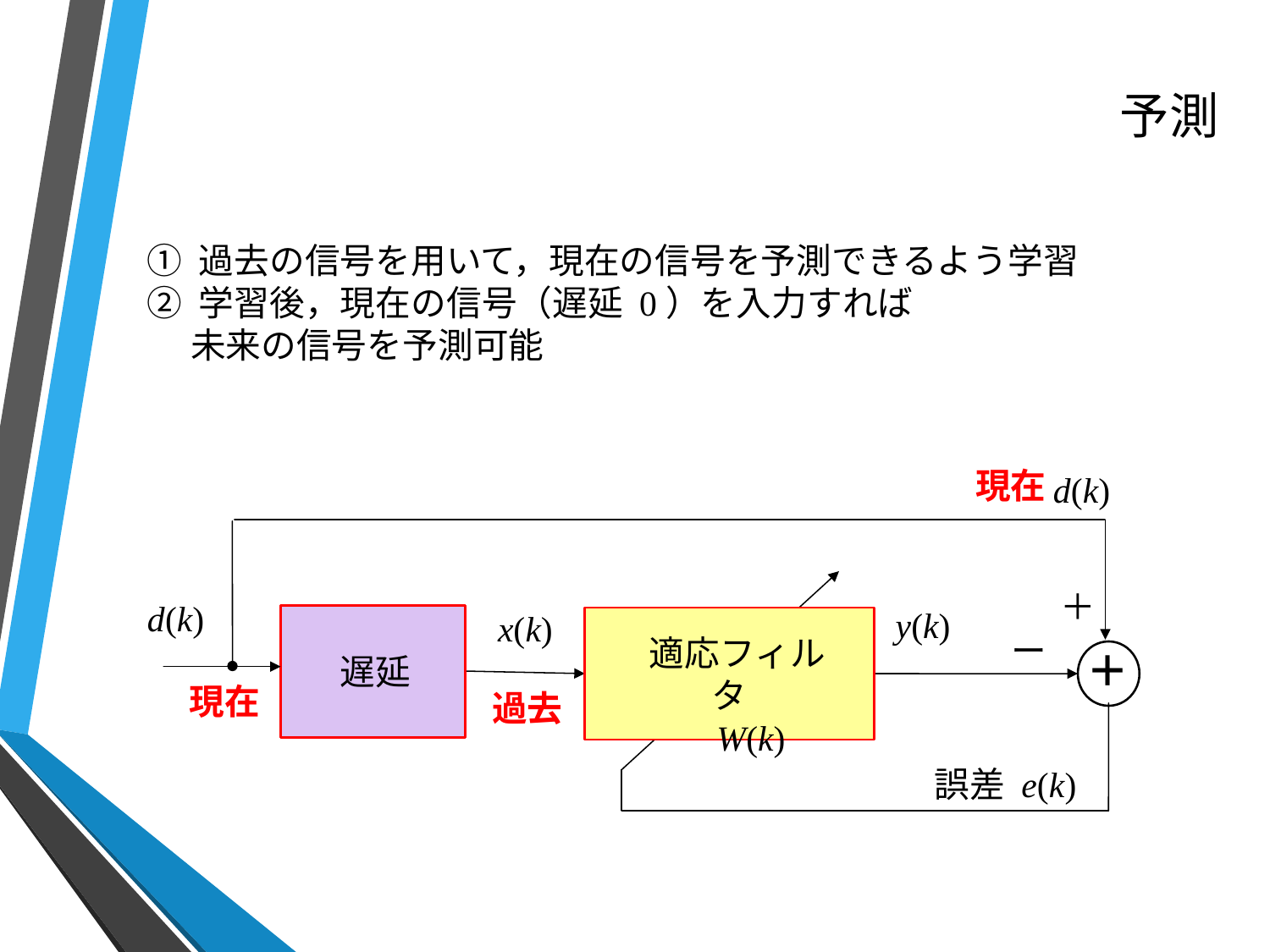

# 予測
① 過去の信号を用いて，現在の信号を予測できるよう学習
② 学習後，現在の信号（遅延 0）を入力すれば
　 未来の信号を予測可能
 現在
d(k)
 ＋
d(k)
  y(k)
  x(k)

 ー
 適応フィルタ
　W(k)
＋
 遅延
 誤差 e(k)
 現在
 過去